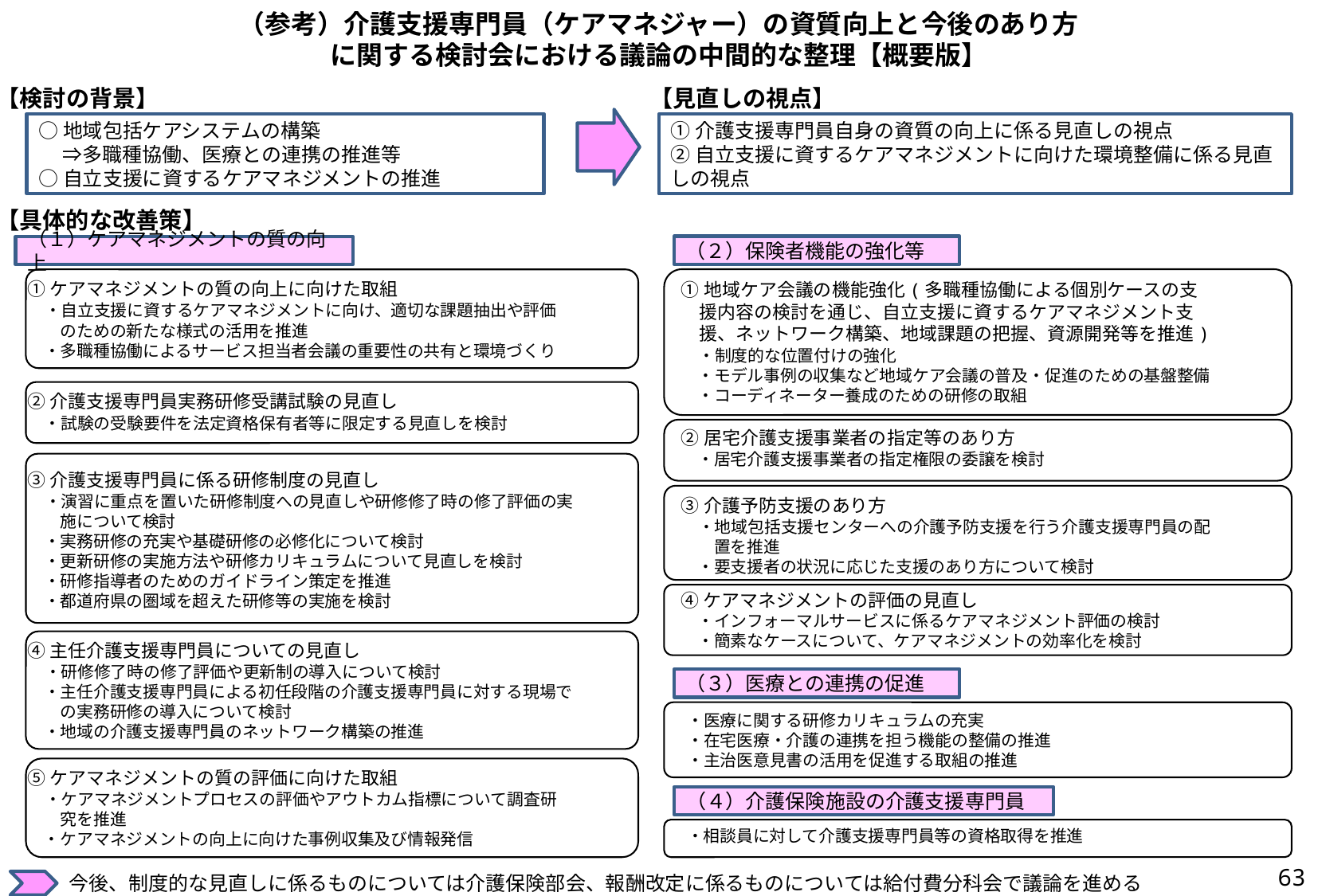

# （参考）介護支援専門員（ケアマネジャー）の資質向上と今後のあり方 に関する検討会における議論の中間的な整理【概要版】
【検討の背景】
【見直しの視点】

○地域包括ケアシステムの構築
　 ⇒多職種協働、医療との連携の推進等
○自立支援に資するケアマネジメントの推進
①介護支援専門員自身の資質の向上に係る見直しの視点
②自立支援に資するケアマネジメントに向けた環境整備に係る見直しの視点
【具体的な改善策】
（２）保険者機能の強化等
（１）ケアマネジメントの質の向上

①地域ケア会議の機能強化(多職種協働による個別ケースの支
　援内容の検討を通じ、自立支援に資するケアマネジメント支
　援、ネットワーク構築、地域課題の把握、資源開発等を推進)
　・制度的な位置付けの強化
　・モデル事例の収集など地域ケア会議の普及・促進のための基盤整備
　・コーディネーター養成のための研修の取組
①ケアマネジメントの質の向上に向けた取組
　・自立支援に資するケアマネジメントに向け、適切な課題抽出や評価
　　のための新たな様式の活用を推進
　・多職種協働によるサービス担当者会議の重要性の共有と環境づくり

②介護支援専門員実務研修受講試験の見直し
　・試験の受験要件を法定資格保有者等に限定する見直しを検討

②居宅介護支援事業者の指定等のあり方
　・居宅介護支援事業者の指定権限の委譲を検討

③介護支援専門員に係る研修制度の見直し
　・演習に重点を置いた研修制度への見直しや研修修了時の修了評価の実
　　施について検討
　・実務研修の充実や基礎研修の必修化について検討
　・更新研修の実施方法や研修カリキュラムについて見直しを検討
　・研修指導者のためのガイドライン策定を推進
　・都道府県の圏域を超えた研修等の実施を検討

③介護予防支援のあり方
　・地域包括支援センターへの介護予防支援を行う介護支援専門員の配
　　置を推進
　・要支援者の状況に応じた支援のあり方について検討

④ケアマネジメントの評価の見直し
　・インフォーマルサービスに係るケアマネジメント評価の検討
　・簡素なケースについて、ケアマネジメントの効率化を検討

④主任介護支援専門員についての見直し
　・研修修了時の修了評価や更新制の導入について検討
　・主任介護支援専門員による初任段階の介護支援専門員に対する現場で
　　の実務研修の導入について検討
　・地域の介護支援専門員のネットワーク構築の推進
（３）医療との連携の促進

　・医療に関する研修カリキュラムの充実
　・在宅医療・介護の連携を担う機能の整備の推進
　・主治医意見書の活用を促進する取組の推進

⑤ケアマネジメントの質の評価に向けた取組
　・ケアマネジメントプロセスの評価やアウトカム指標について調査研
　　究を推進
　・ケアマネジメントの向上に向けた事例収集及び情報発信
（４）介護保険施設の介護支援専門員
　・相談員に対して介護支援専門員等の資格取得を推進

63
今後、制度的な見直しに係るものについては介護保険部会、報酬改定に係るものについては給付費分科会で議論を進める